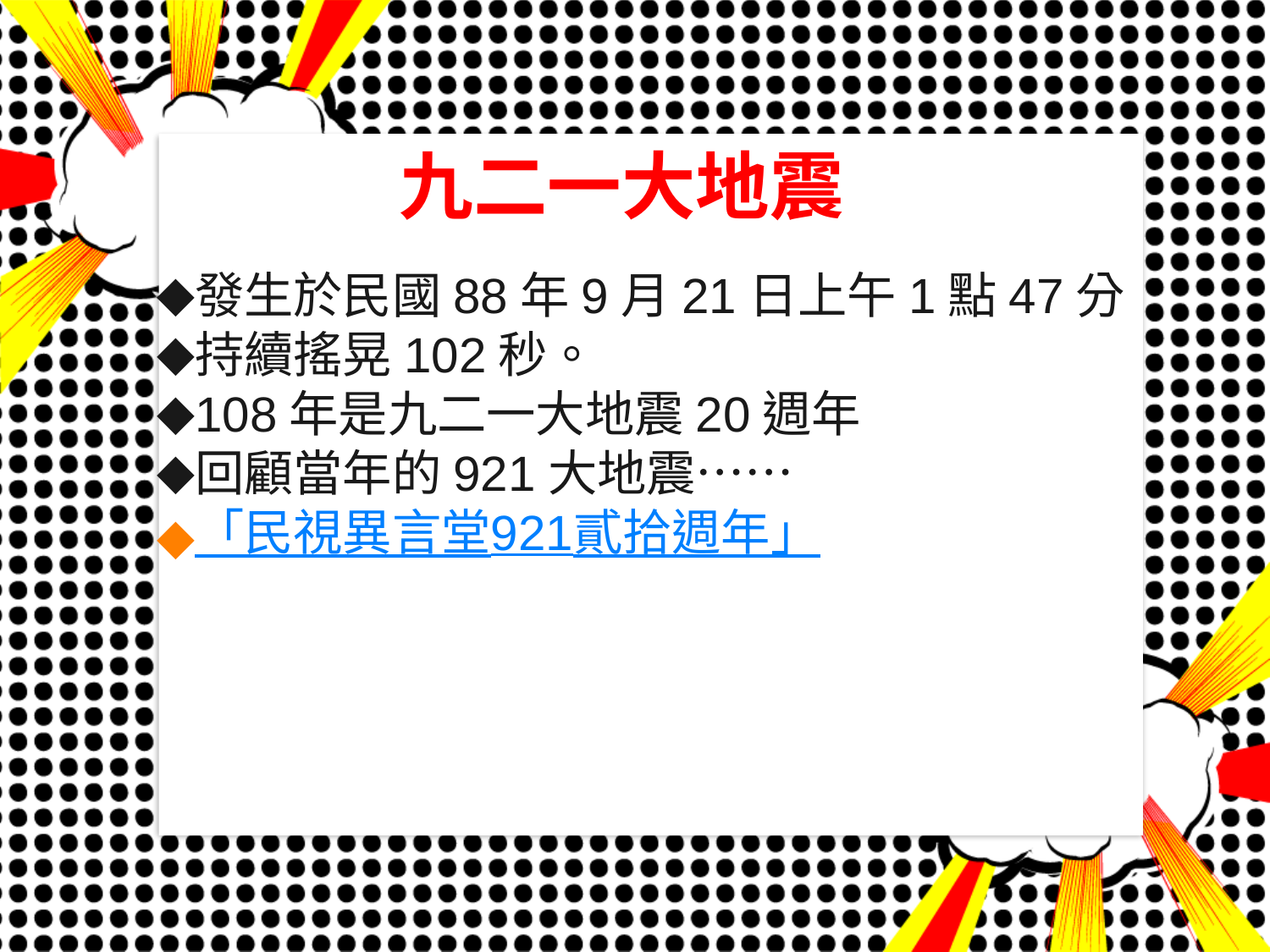

九二一大地震
發生於民國88年9月21日上午1點47分
持續搖晃102秒。
108年是九二一大地震20週年
回顧當年的921大地震……
「民視異言堂921貳拾週年」